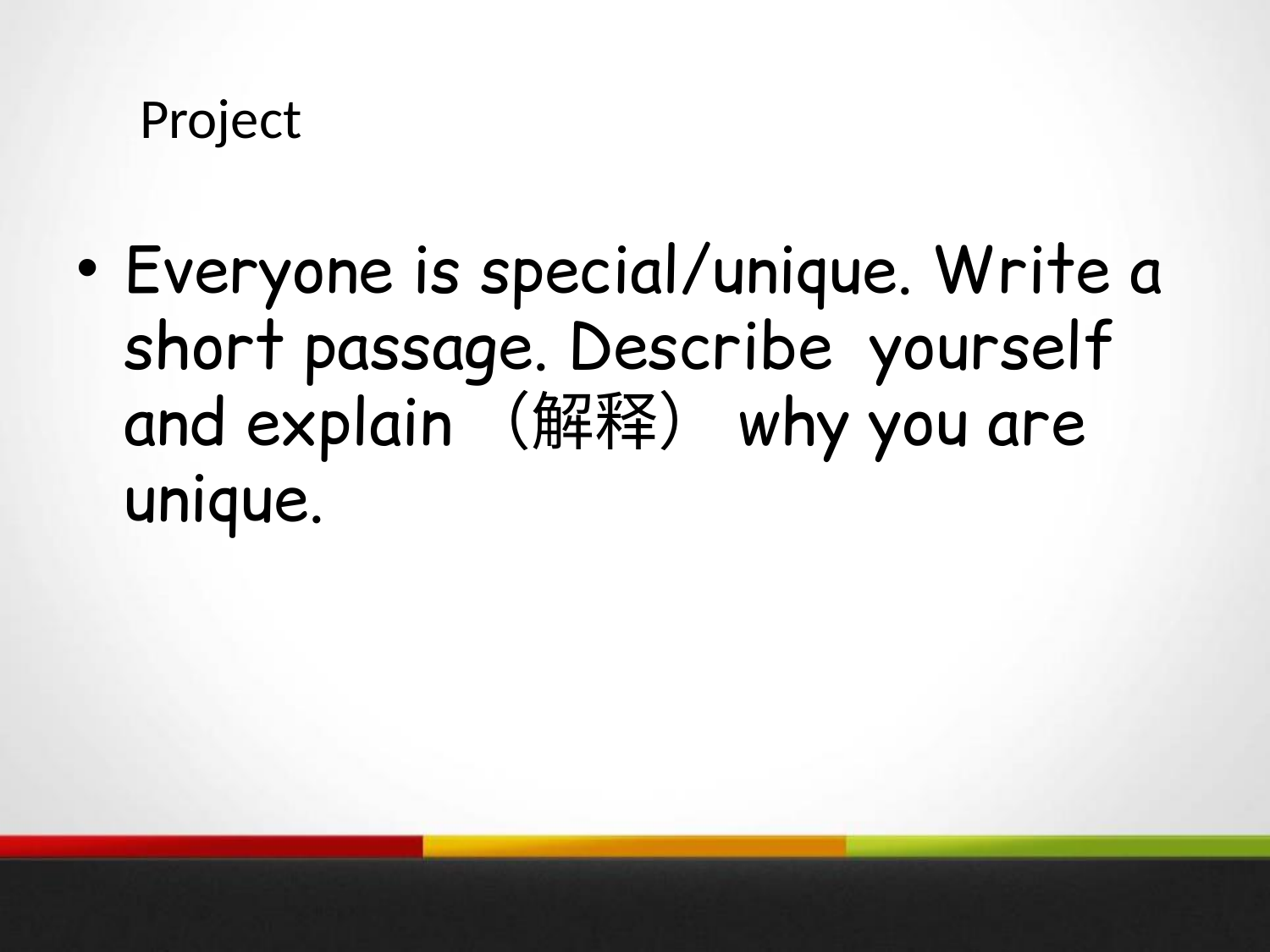

# Project
Everyone is special/unique. Write a short passage. Describe  yourself and explain（解释）why you are unique.